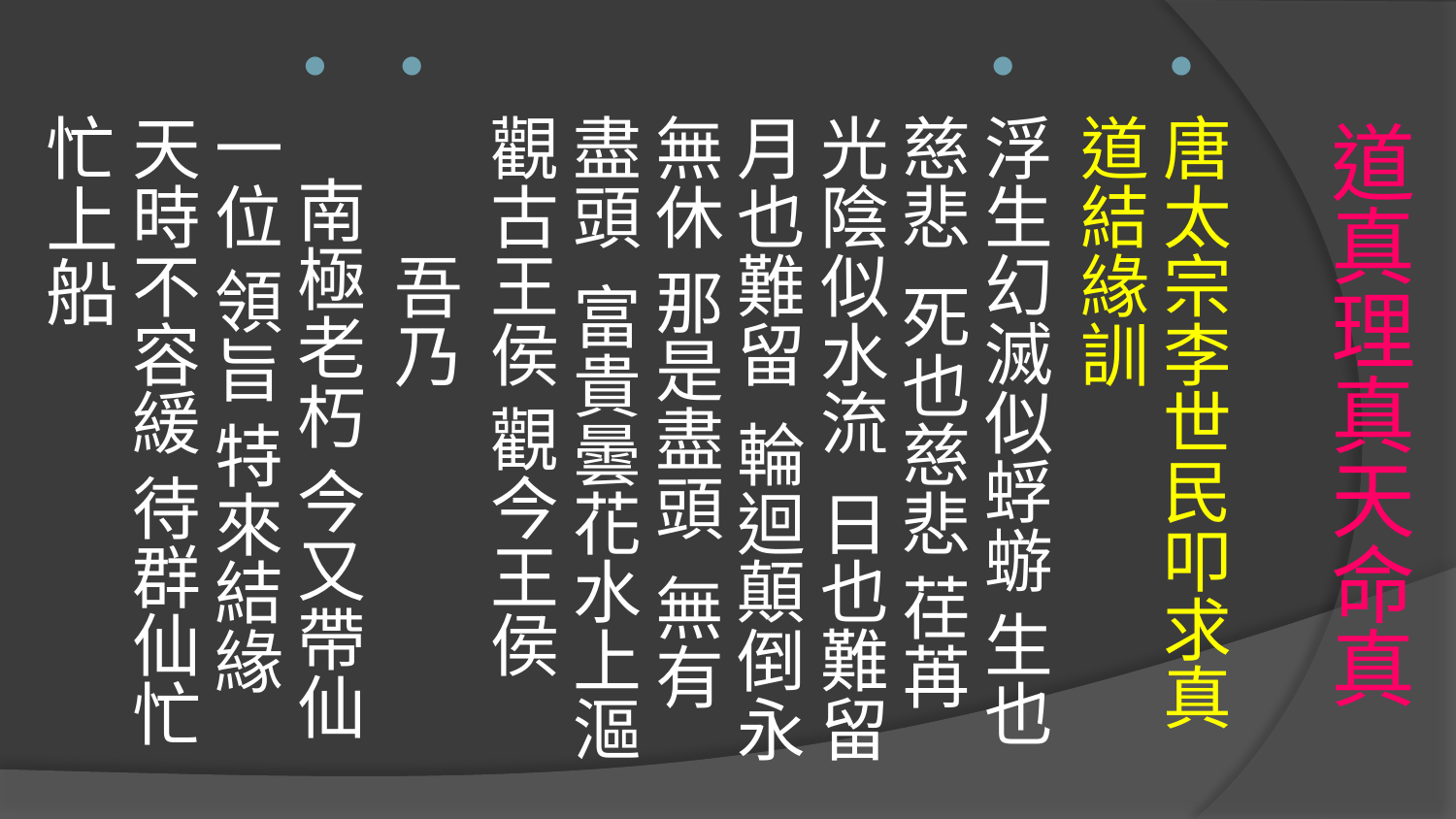

唐太宗李世民叩求真道結緣訓
浮生幻滅似蜉蝣 生也慈悲  死也慈悲 荏苒光陰似水流  日也難留 月也難留  輪迴顛倒永無休 那是盡頭  無有盡頭  富貴曇花水上漚 觀古王侯 觀今王侯
        吾乃
   南極老朽 今又帶仙一位 領旨 特來結緣  天時不容緩 待群仙忙忙上船
# 道真理真天命真